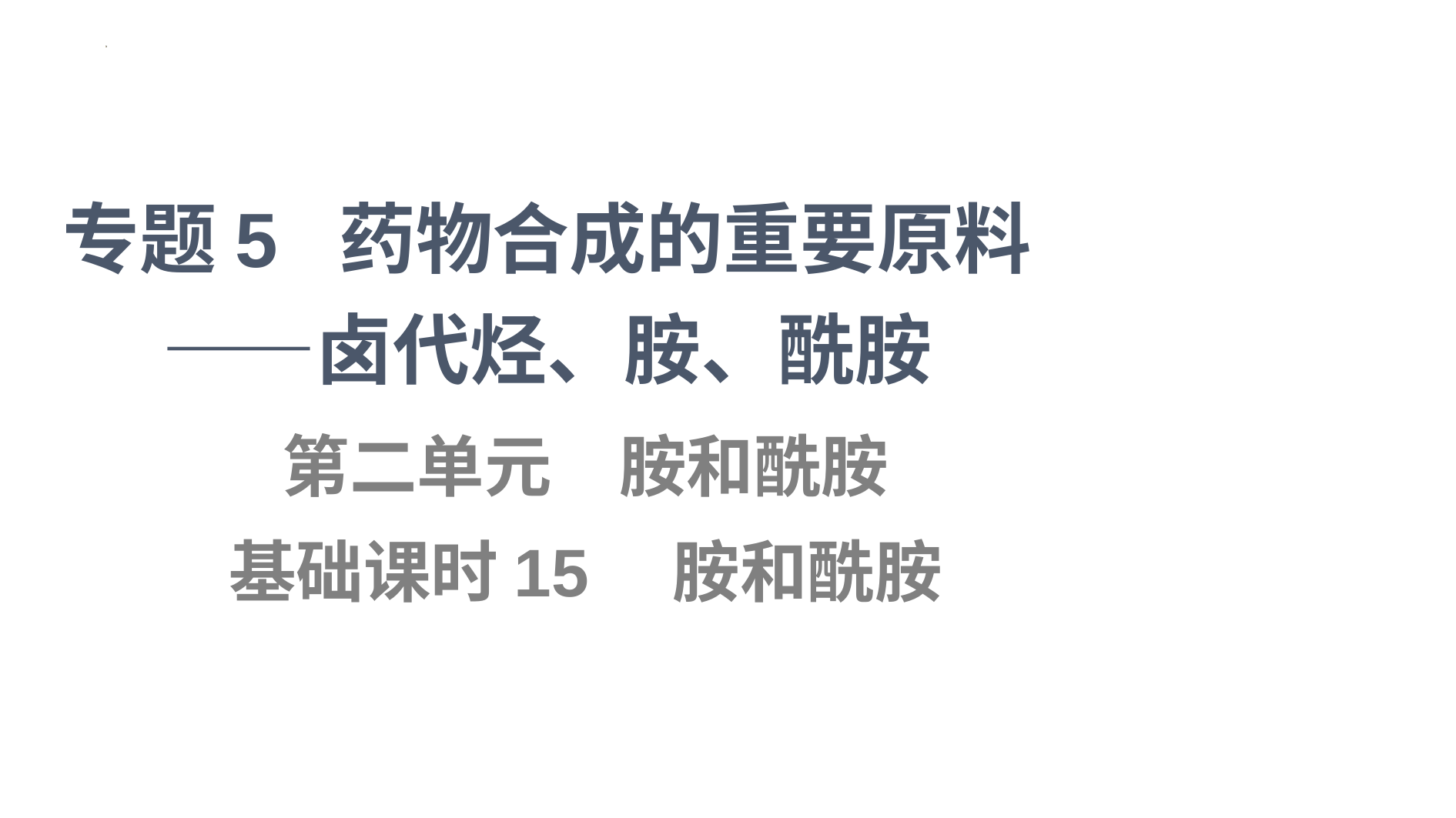

专题5  药物合成的重要原料——卤代烃、胺、酰胺
第二单元　胺和酰胺
基础课时15　胺和酰胺